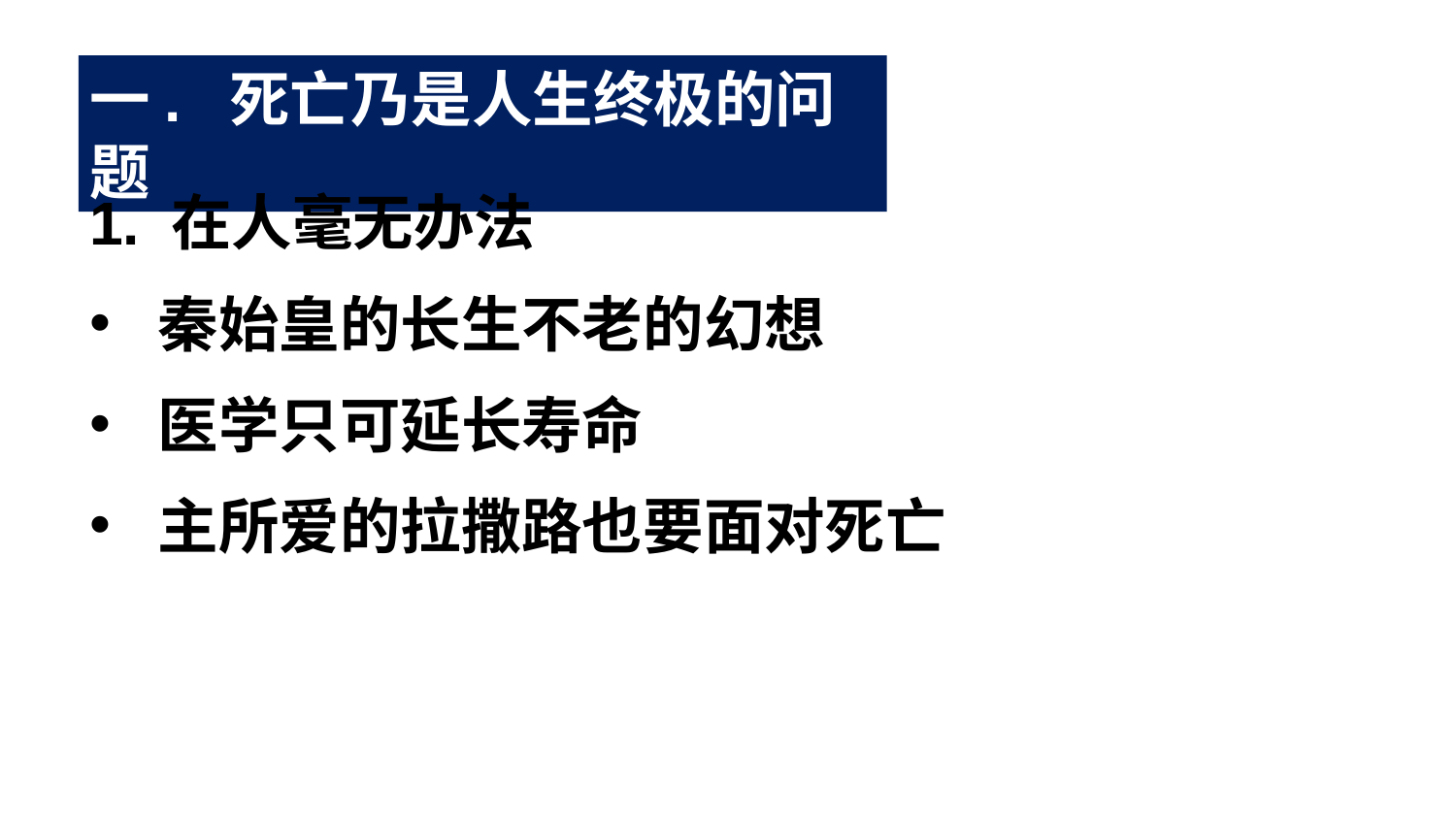

一.  死亡乃是人生终极的问题
1. 在人毫无办法
秦始皇的长生不老的幻想
医学只可延长寿命
主所爱的拉撒路也要面对死亡